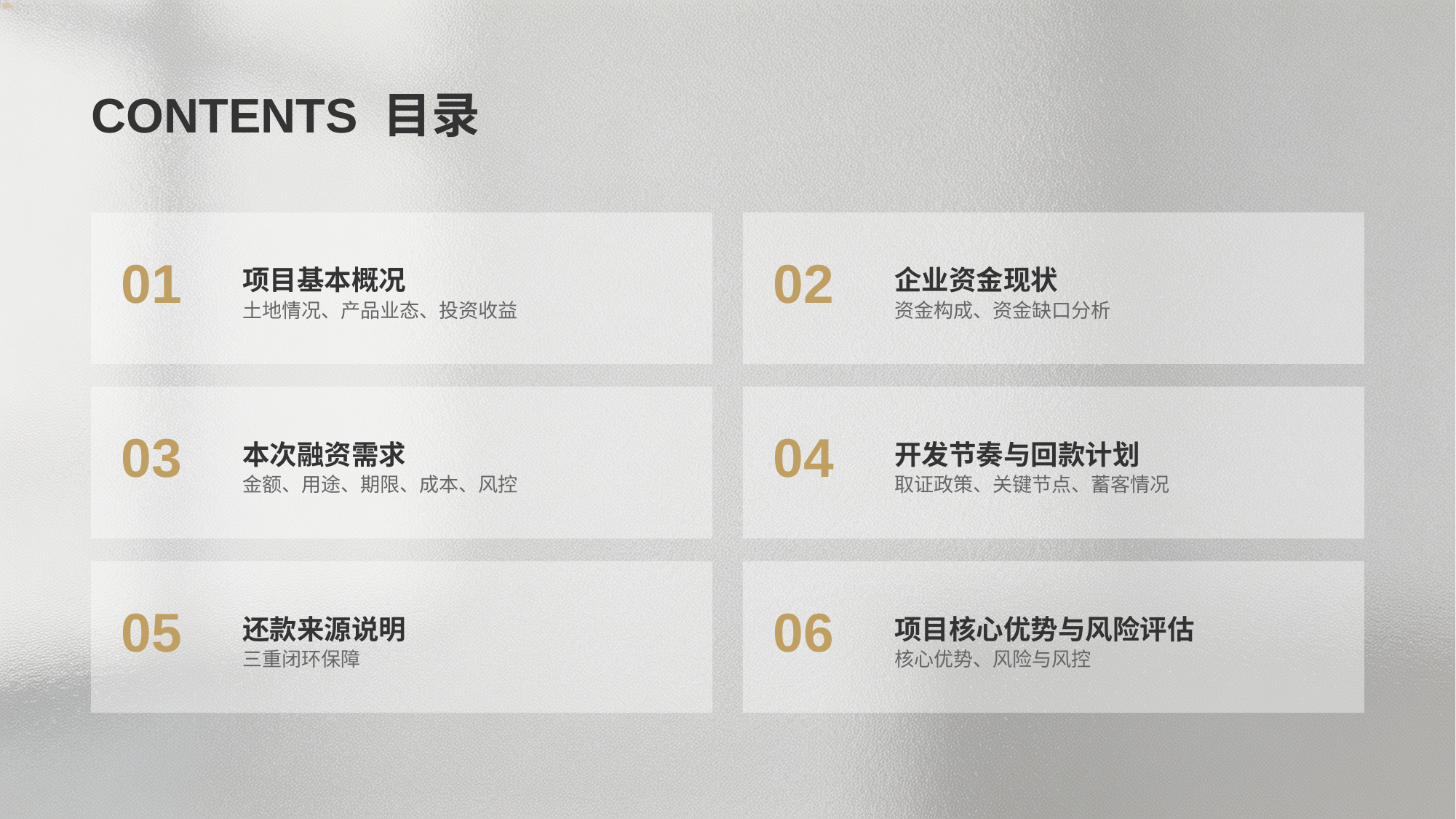

CONTENTS 目录

01
项目基本概况
土地情况、产品业态、投资收益
02
企业资金现状
资金构成、资金缺口分析

03
本次融资需求
金额、用途、期限、成本、风控
04
开发节奏与回款计划
取证政策、关键节点、蓄客情况

05
还款来源说明
三重闭环保障
06
项目核心优势与风险评估
核心优势、风险与风控